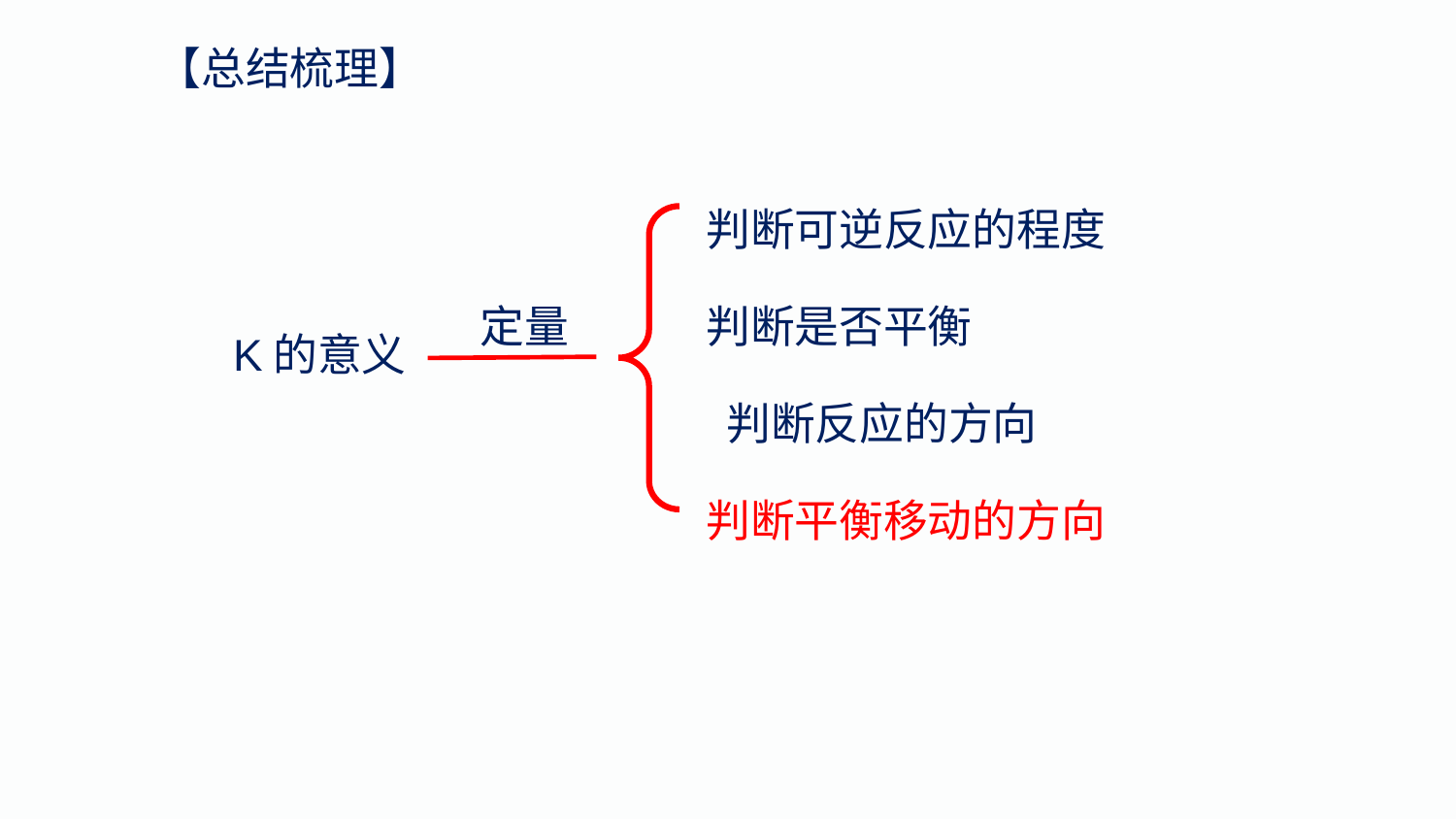

【总结梳理】
判断可逆反应的程度

定量
判断是否平衡
K的意义
 判断反应的方向
判断平衡移动的方向